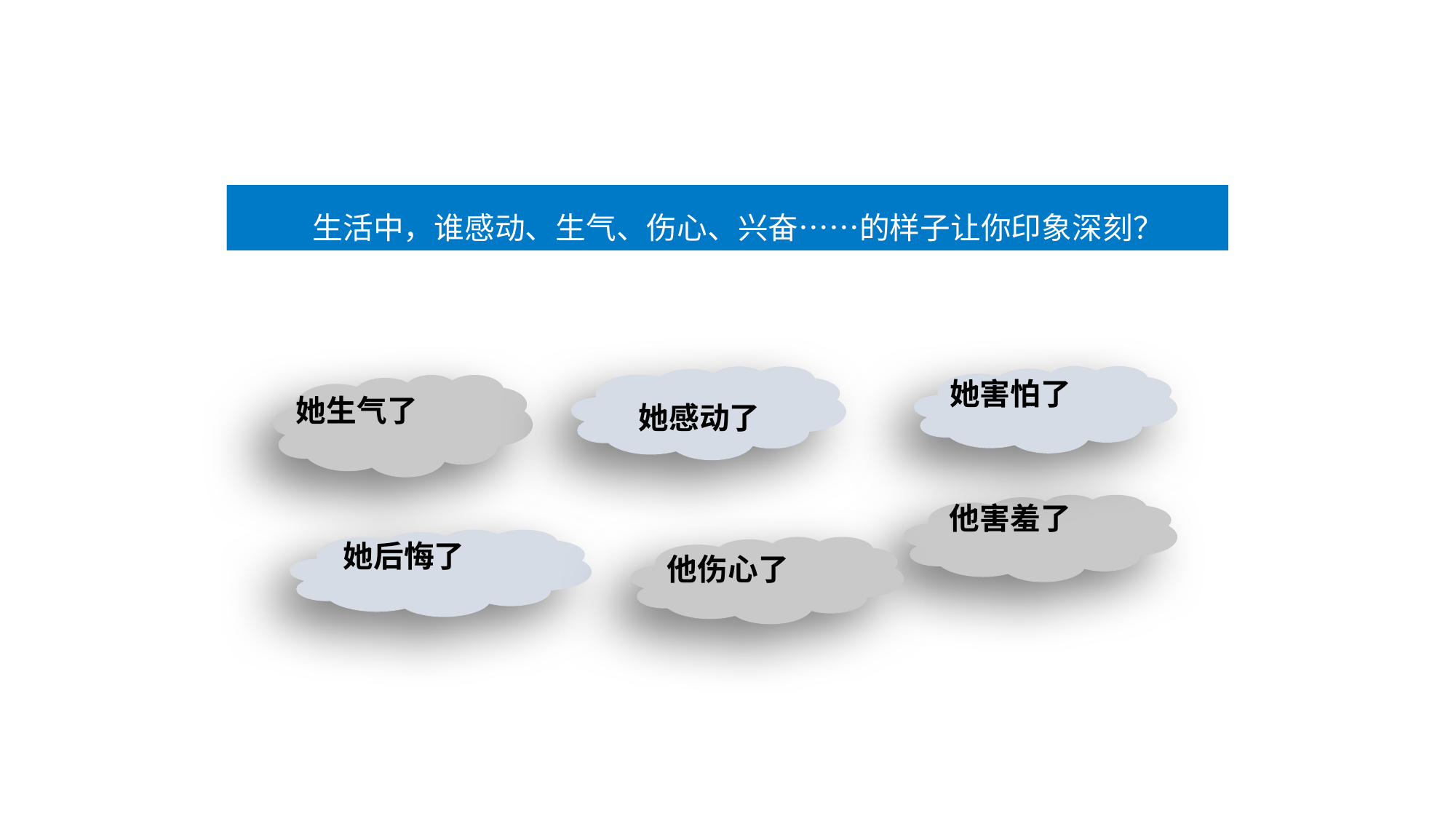

生活中，谁感动、生气、伤心、兴奋……的样子让你印象深刻？

 她害怕了

她感动了

她生气了
他害羞了

她后悔了

他伤心了